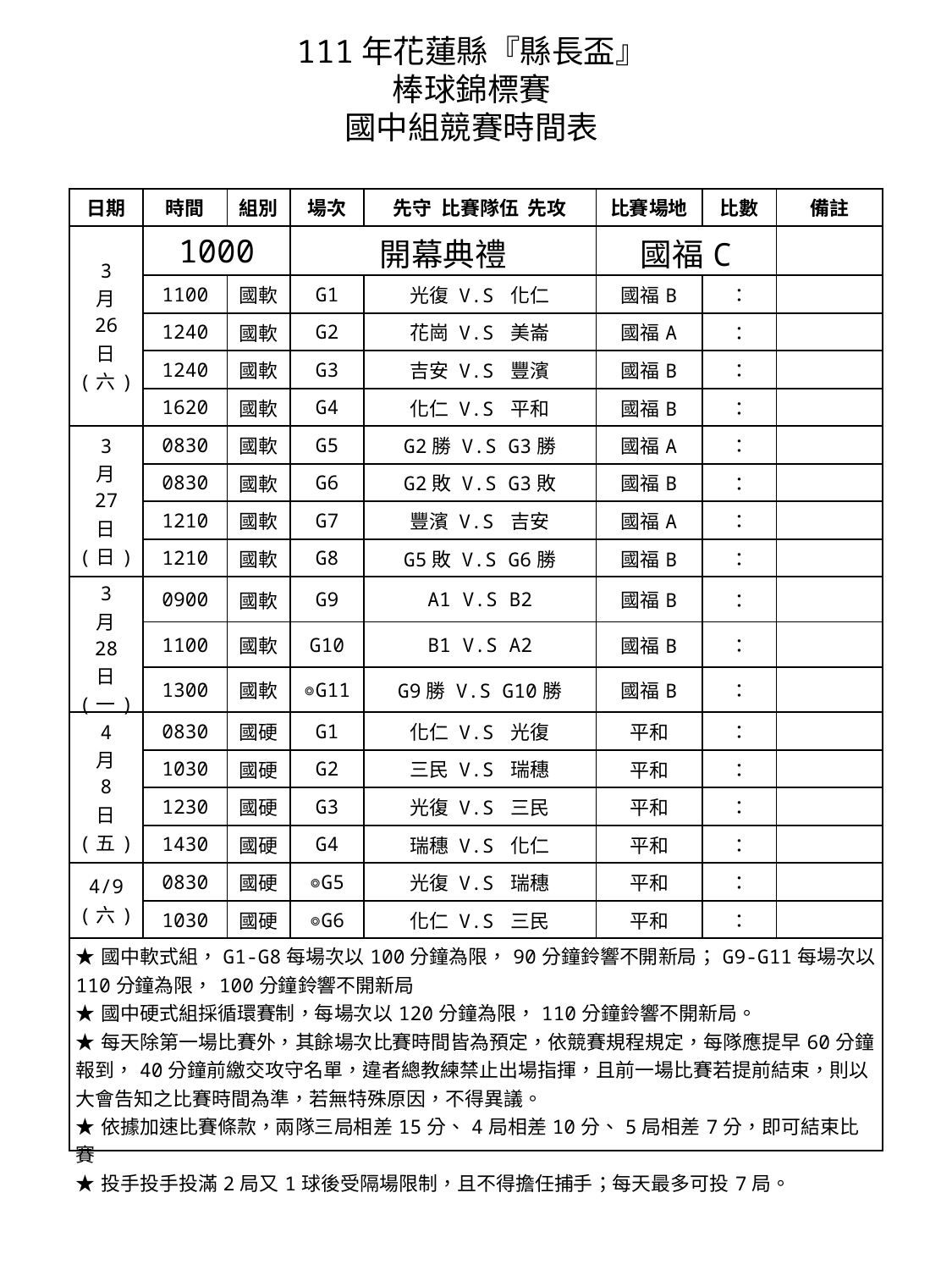

111年花蓮縣『縣長盃』
棒球錦標賽
國中組競賽時間表

| 日期 | 時間 | 組別 | 場次 | 先守 比賽隊伍 先攻 | 比賽場地 | 比數 | 備註 |
| --- | --- | --- | --- | --- | --- | --- | --- |
| 3 月 26 日 (六) | 1000 |  | 開幕典禮 |  | 國福C |  |  |
|  | 1100 | 國軟 | G1 | 光復 V.S 化仁 | 國福B | ： |  |
|  | 1240 | 國軟 | G2 | 花崗 V.S 美崙 | 國福A | ： |  |
|  | 1240 | 國軟 | G3 | 吉安 V.S 豐濱 | 國福B | ： |  |
|  | 1620 | 國軟 | G4 | 化仁 V.S 平和 | 國福B | ： |  |
| 3 月 27 日 (日) | 0830 | 國軟 | G5 | G2勝 V.S G3勝 | 國福A | ： |  |
|  | 0830 | 國軟 | G6 | G2敗 V.S G3敗 | 國福B | ： |  |
|  | 1210 | 國軟 | G7 | 豐濱 V.S 吉安 | 國福A | ： |  |
|  | 1210 | 國軟 | G8 | G5敗 V.S G6勝 | 國福B | ： |  |
| 3 月 28 日 (一) | 0900 | 國軟 | G9 | A1 V.S B2 | 國福B | ： |  |
|  | 1100 | 國軟 | G10 | B1 V.S A2 | 國福B | ： |  |
|  | 1300 | 國軟 | ◎G11 | G9勝 V.S G10勝 | 國福B | ： |  |
| 4 月 8 日 (五) | 0830 | 國硬 | G1 | 化仁 V.S 光復 | 平和 | ： |  |
|  | 1030 | 國硬 | G2 | 三民 V.S 瑞穗 | 平和 | ： |  |
|  | 1230 | 國硬 | G3 | 光復 V.S 三民 | 平和 | ： |  |
|  | 1430 | 國硬 | G4 | 瑞穗 V.S 化仁 | 平和 | ： |  |
| 4/9 (六) | 0830 | 國硬 | ◎G5 | 光復 V.S 瑞穗 | 平和 | ： |  |
|  | 1030 | 國硬 | ◎G6 | 化仁 V.S 三民 | 平和 | ： |  |
| ★國中軟式組，G1-G8每場次以100分鐘為限，90分鐘鈴響不開新局；G9-G11每場次以110分鐘為限，100分鐘鈴響不開新局 ★國中硬式組採循環賽制，每場次以120分鐘為限，110分鐘鈴響不開新局。 ★每天除第一場比賽外，其餘場次比賽時間皆為預定，依競賽規程規定，每隊應提早60分鐘報到，40分鐘前繳交攻守名單，違者總教練禁止出場指揮，且前一場比賽若提前結束，則以大會告知之比賽時間為準，若無特殊原因，不得異議。 ★依據加速比賽條款，兩隊三局相差15分、4局相差10分、5局相差7分，即可結束比賽 ★投手投手投滿2局又1球後受隔場限制，且不得擔任捕手；每天最多可投7局。 |  |  |  |  |  |  |  |